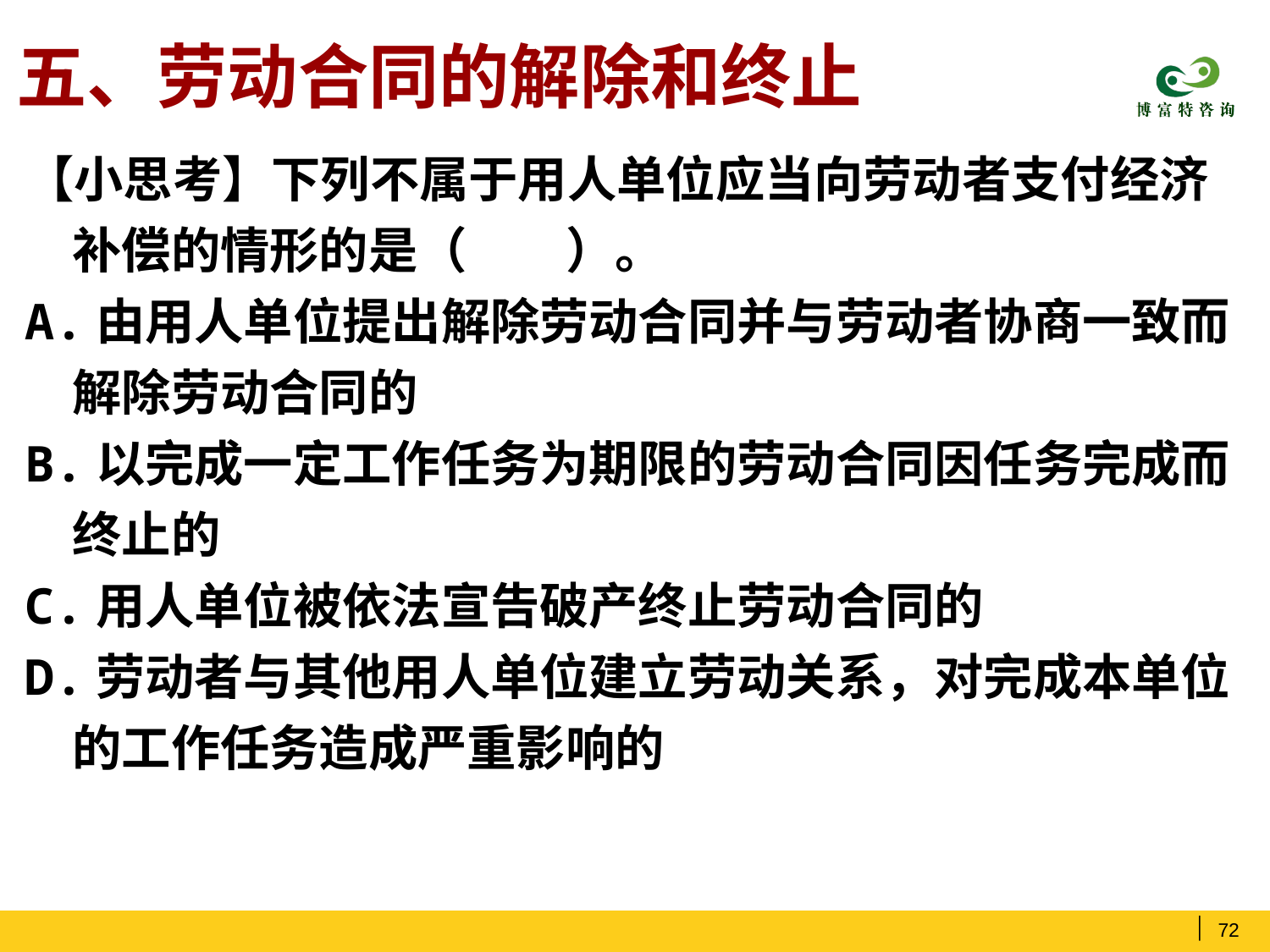

# 五、劳动合同的解除和终止
【小思考】下列不属于用人单位应当向劳动者支付经济补偿的情形的是（　　）。
A.由用人单位提出解除劳动合同并与劳动者协商一致而解除劳动合同的
B.以完成一定工作任务为期限的劳动合同因任务完成而终止的
C.用人单位被依法宣告破产终止劳动合同的
D.劳动者与其他用人单位建立劳动关系，对完成本单位的工作任务造成严重影响的